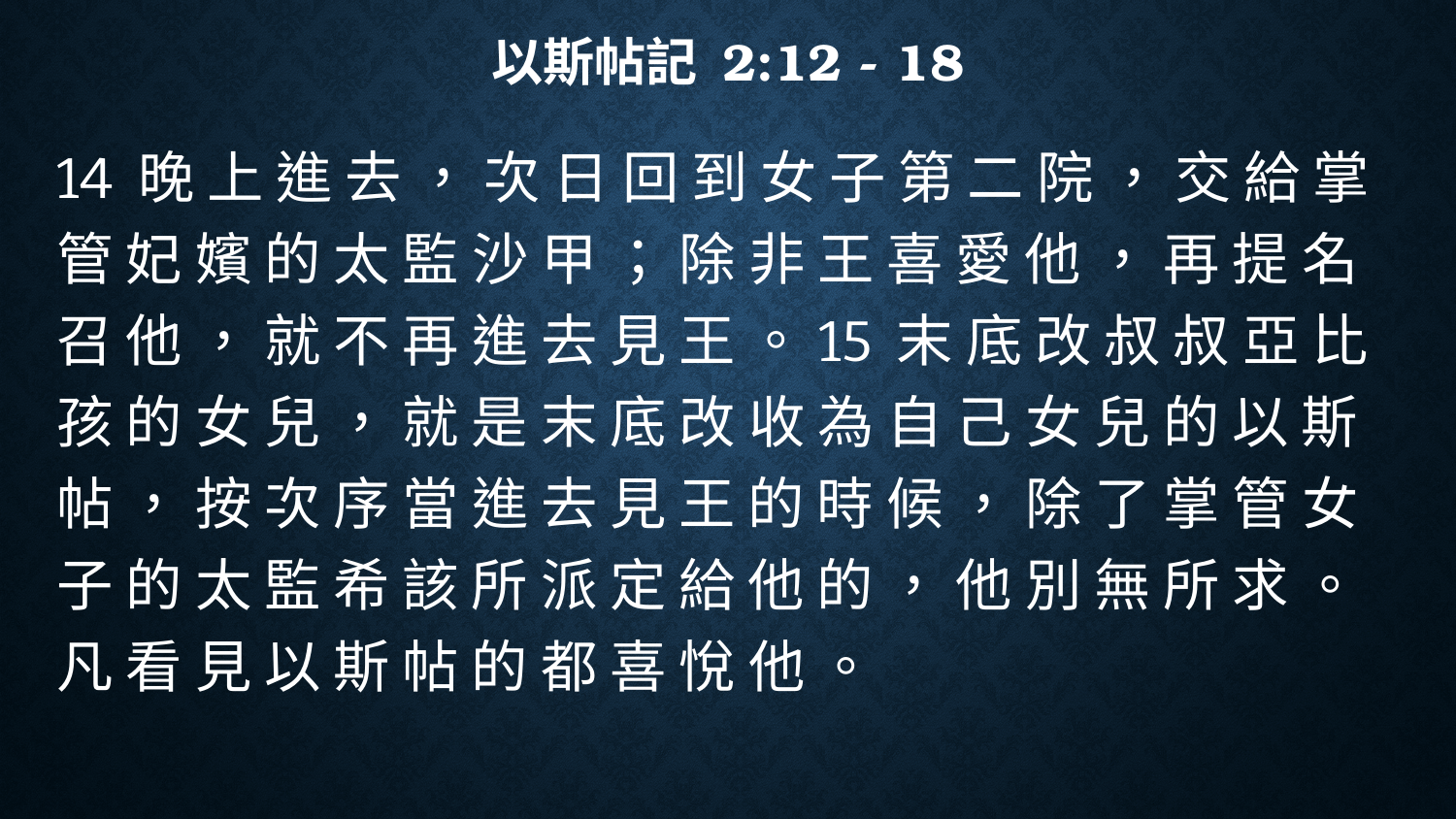

# 以斯帖記 2:12 - 18
14 晚 上 進 去 ， 次 日 回 到 女 子 第 二 院 ， 交 給 掌 管 妃 嬪 的 太 監 沙 甲 ； 除 非 王 喜 愛 他 ， 再 提 名 召 他 ， 就 不 再 進 去 見 王 。15 末 底 改 叔 叔 亞 比 孩 的 女 兒 ， 就 是 末 底 改 收 為 自 己 女 兒 的 以 斯 帖 ， 按 次 序 當 進 去 見 王 的 時 候 ， 除 了 掌 管 女 子 的 太 監 希 該 所 派 定 給 他 的 ， 他 別 無 所 求 。 凡 看 見 以 斯 帖 的 都 喜 悅 他 。